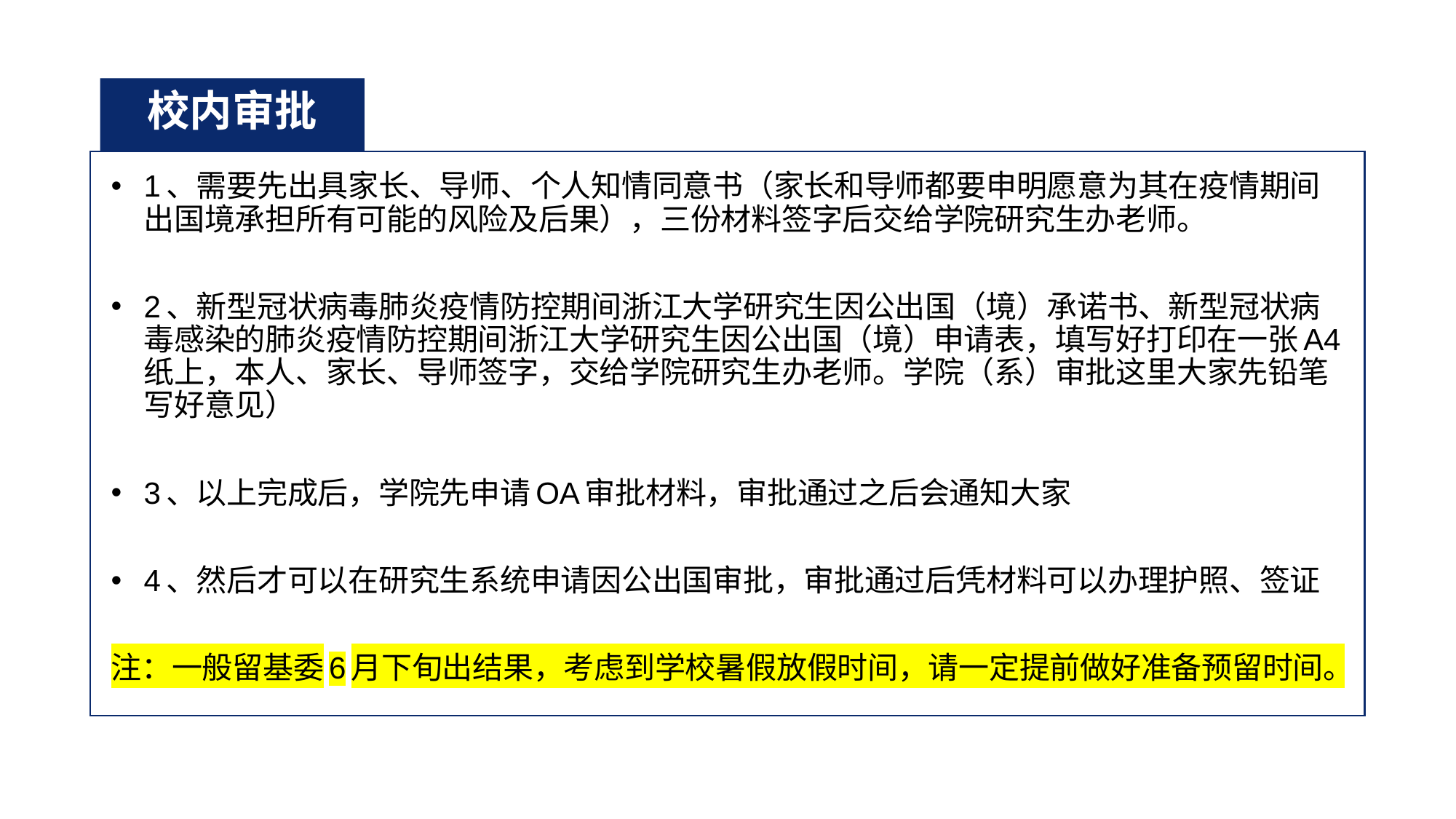

校内审批

1、需要先出具家长、导师、个人知情同意书（家长和导师都要申明愿意为其在疫情期间出国境承担所有可能的风险及后果），三份材料签字后交给学院研究生办老师。

2、新型冠状病毒肺炎疫情防控期间浙江大学研究生因公出国（境）承诺书、新型冠状病毒感染的肺炎疫情防控期间浙江大学研究生因公出国（境）申请表，填写好打印在一张A4纸上，本人、家长、导师签字，交给学院研究生办老师。学院（系）审批这里大家先铅笔写好意见）

3、以上完成后，学院先申请OA审批材料，审批通过之后会通知大家

4、然后才可以在研究生系统申请因公出国审批，审批通过后凭材料可以办理护照、签证

注：一般留基委6月下旬出结果，考虑到学校暑假放假时间，请一定提前做好准备预留时间。